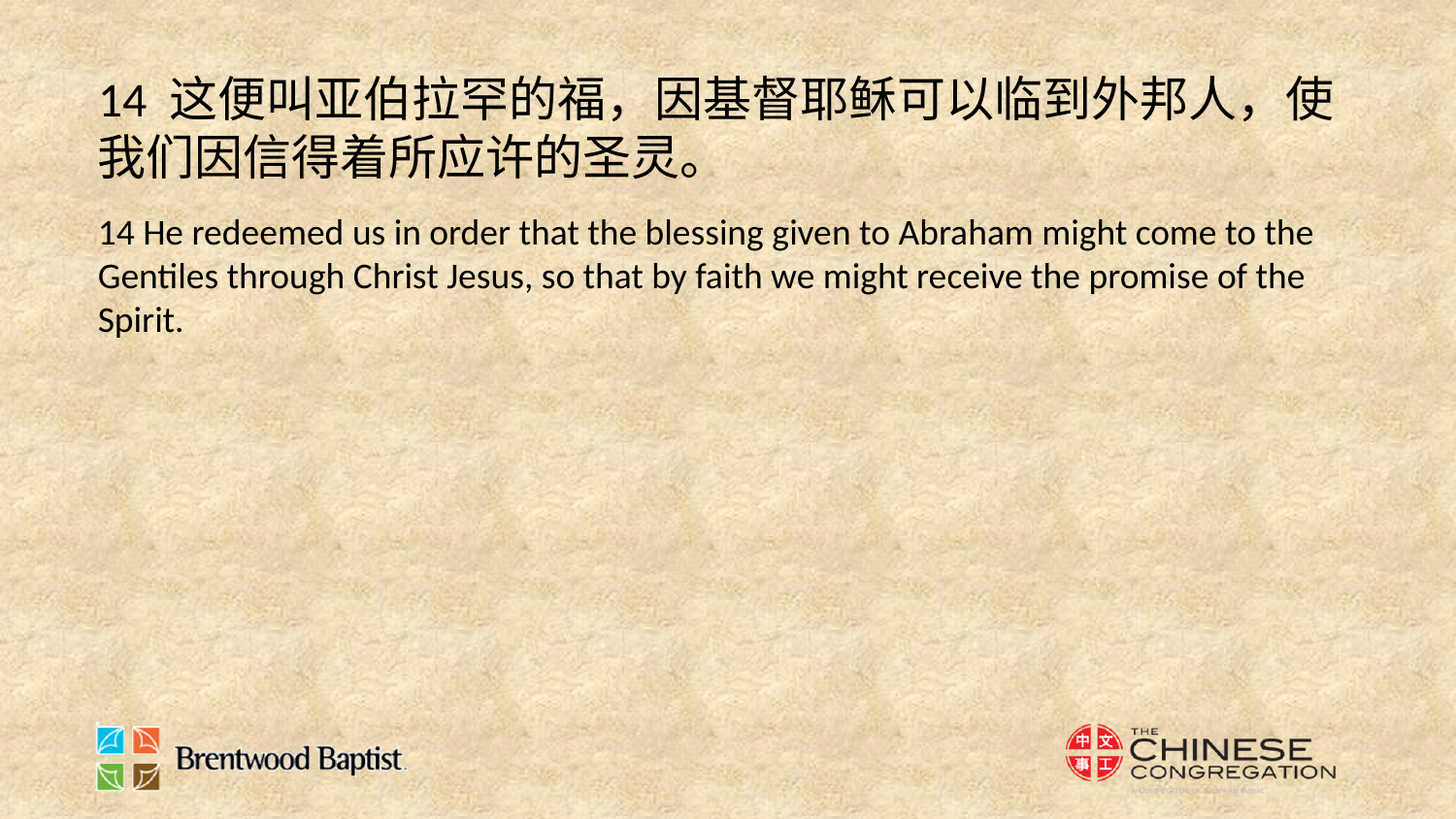

14 这便叫亚伯拉罕的福，因基督耶稣可以临到外邦人，使我们因信得着所应许的圣灵。

14 He redeemed us in order that the blessing given to Abraham might come to the Gentiles through Christ Jesus, so that by faith we might receive the promise of the Spirit.